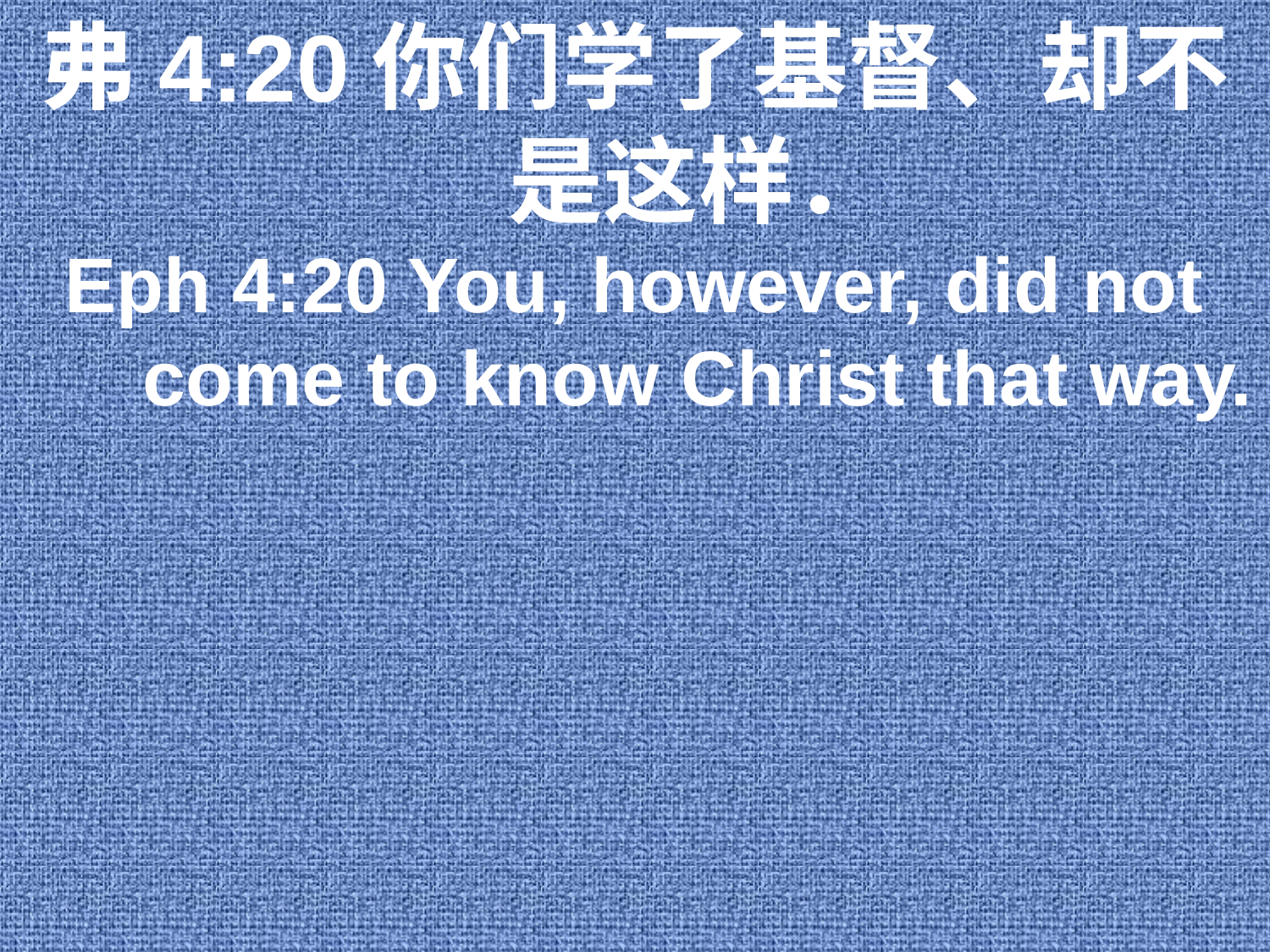

弗4:20你们学了基督、却不是这样．
Eph 4:20 You, however, did not come to know Christ that way.